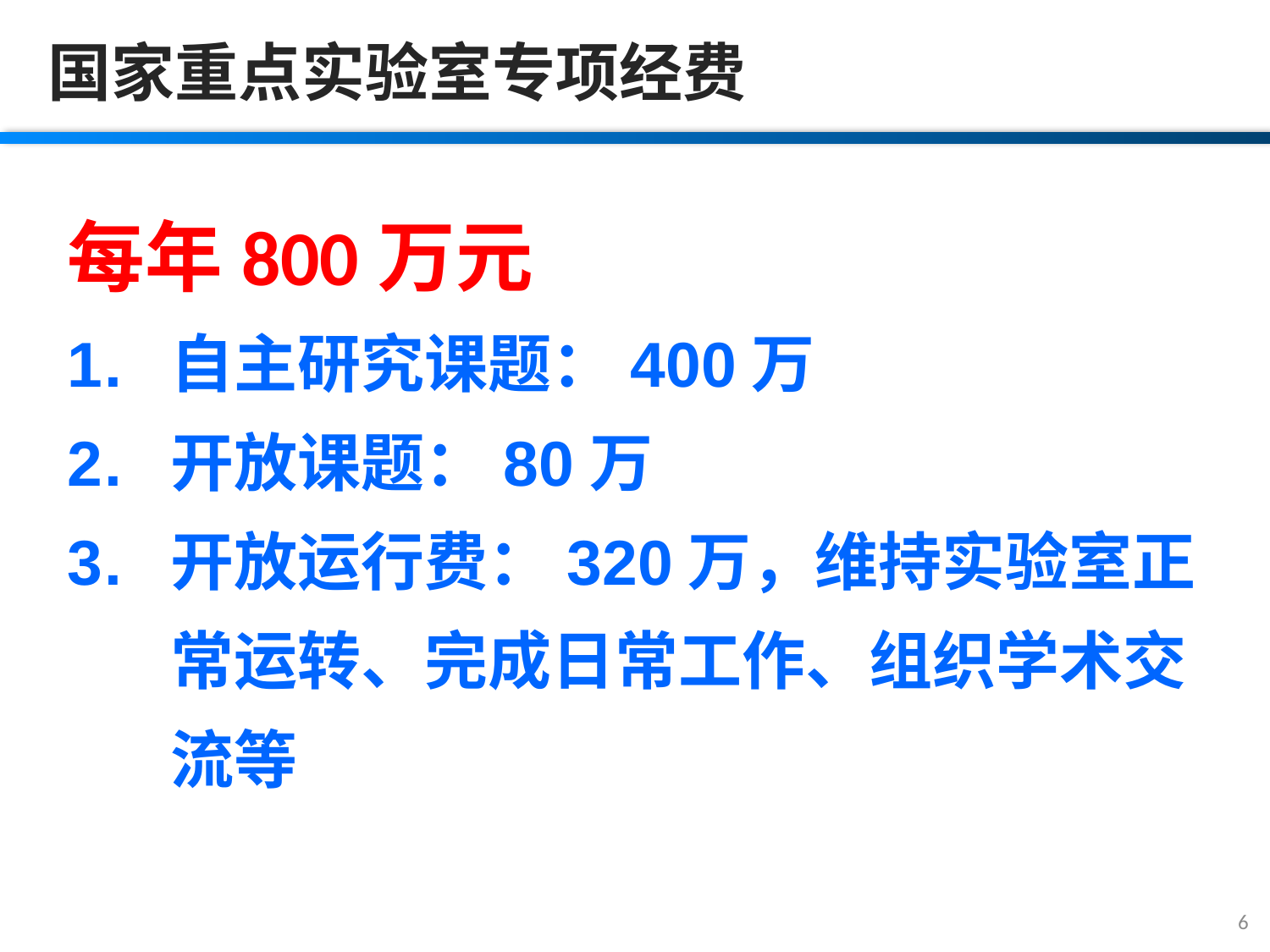

国家重点实验室专项经费

每年800万元
自主研究课题：400万
开放课题：80万
开放运行费：320万，维持实验室正常运转、完成日常工作、组织学术交流等
6